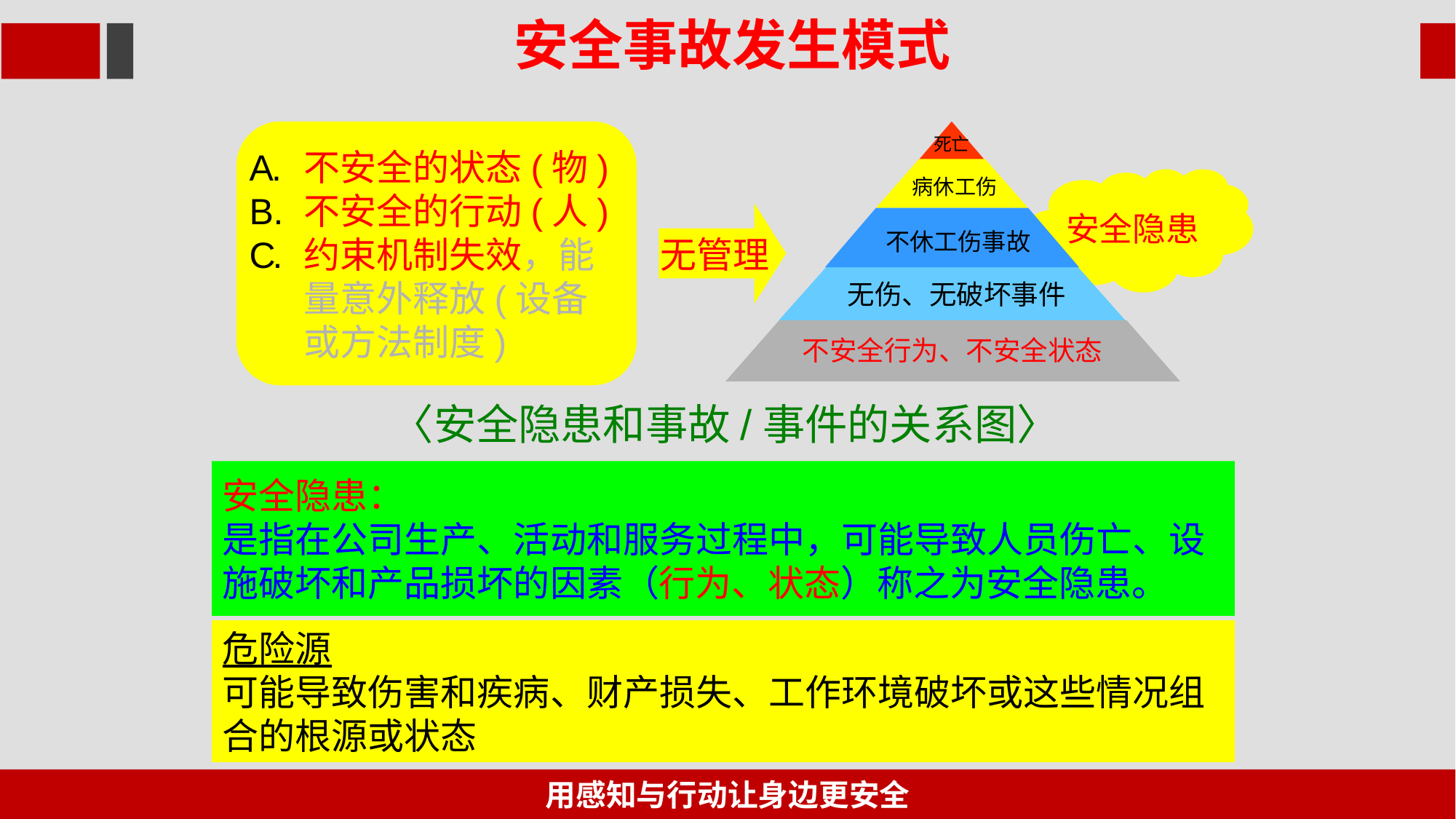

安全事故发生模式
不安全的状态(物)
不安全的行动(人)
约束机制失效，能量意外释放(设备或方法制度)

死亡

病休工伤
安全隐患
无管理

不休工伤事故

无伤、无破坏事件

不安全行为、不安全状态
〈安全隐患和事故/事件的关系图〉
安全隐患：
是指在公司生产、活动和服务过程中，可能导致人员伤亡、设施破坏和产品损坏的因素（行为、状态）称之为安全隐患。
危险源
可能导致伤害和疾病、财产损失、工作环境破坏或这些情况组合的根源或状态